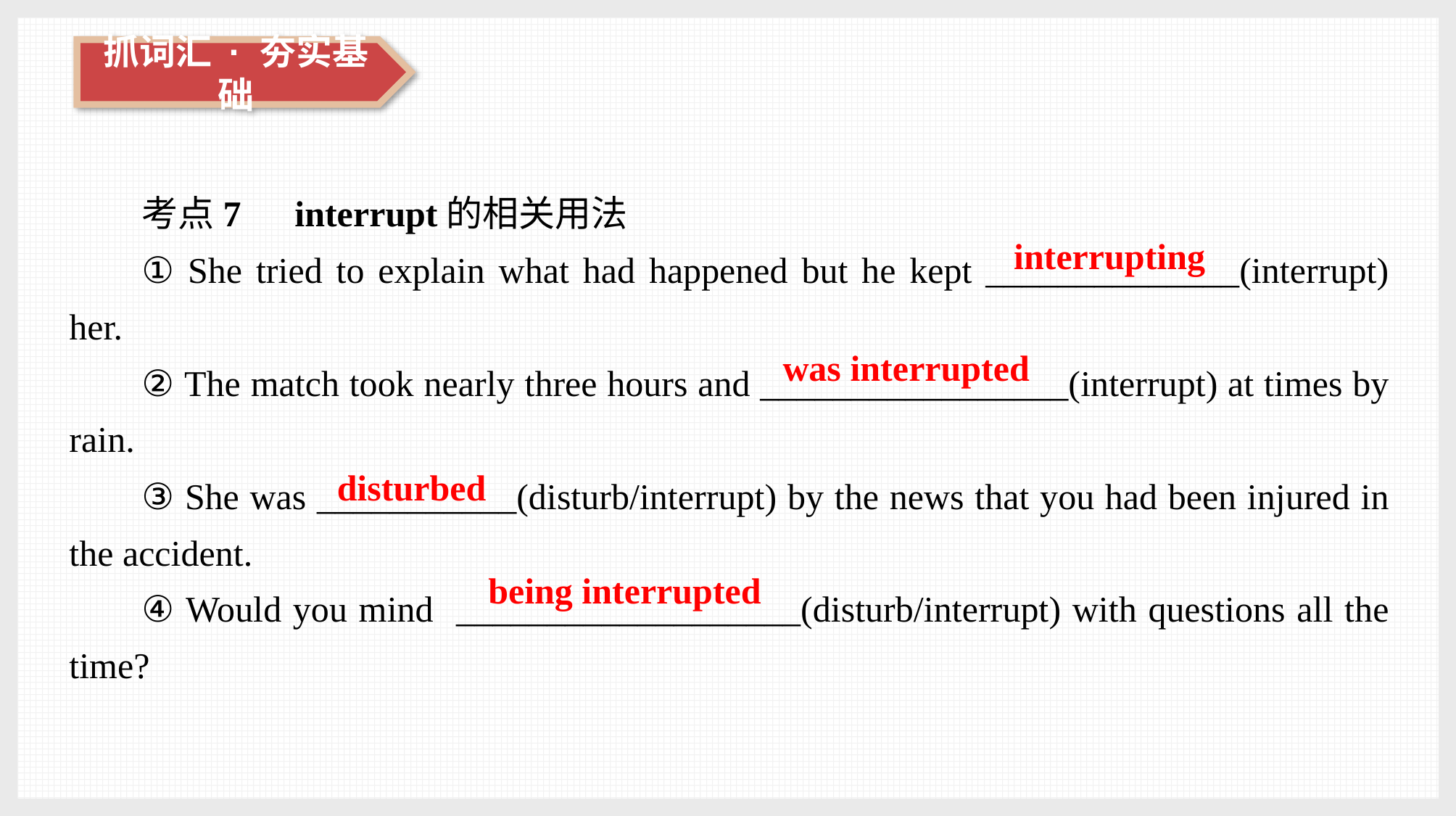

考点7　interrupt的相关用法
① She tried to explain what had happened but he kept ______________(interrupt) her.
② The match took nearly three hours and _________________(interrupt) at times by rain.
③ She was ___________(disturb/interrupt) by the news that you had been injured in the accident.
④ Would you mind  ___________________(disturb/interrupt) with questions all the time?
interrupting
was interrupted
disturbed
being interrupted